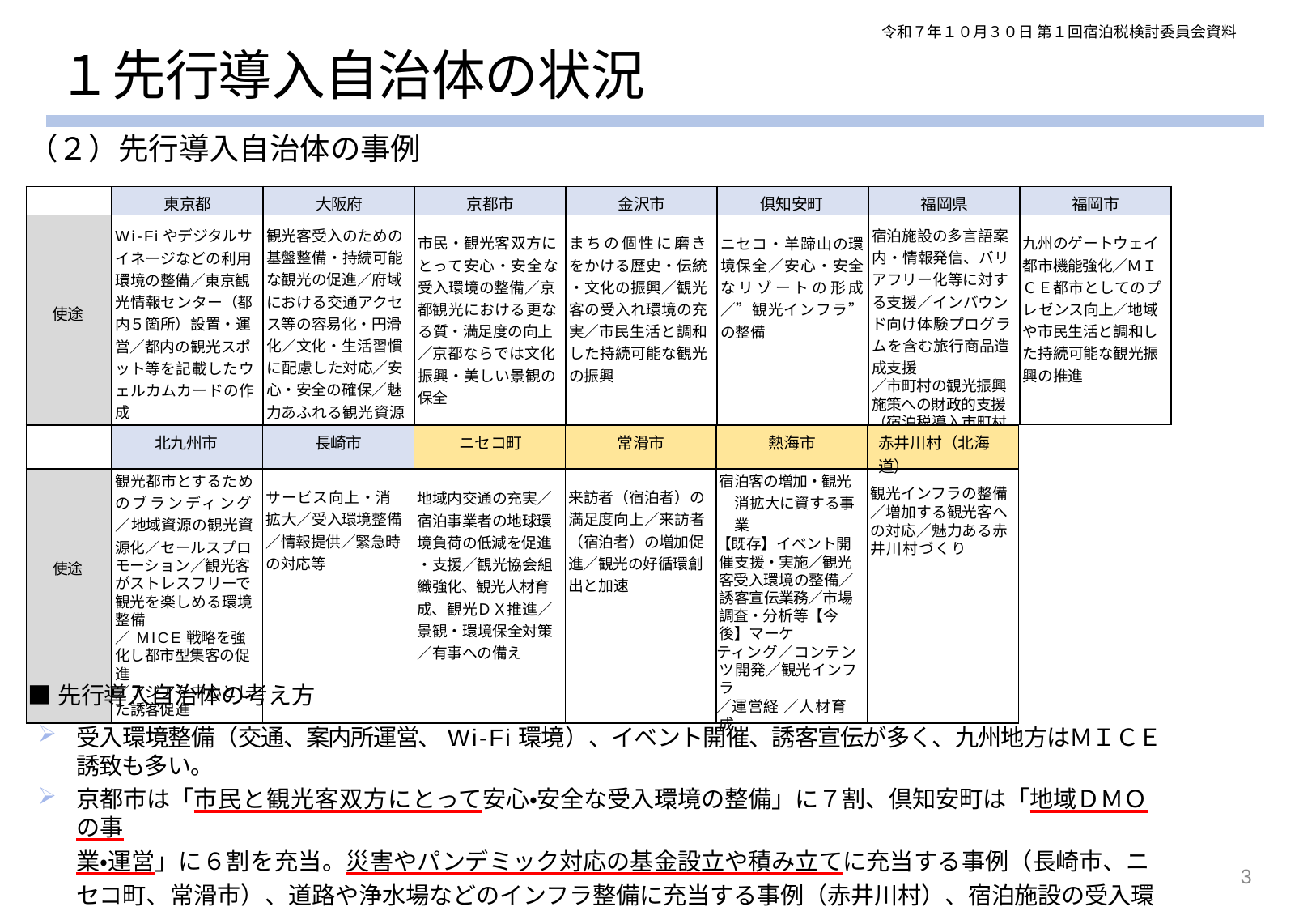

令和７年１０月３０日 第１回宿泊税検討委員会資料
# １先行導入自治体の状況
（２）先行導入自治体の事例
|  | 東京都 | 大阪府 | 京都市 | 金沢市 | 俱知安町 | 福岡県 | 福岡市 |
| --- | --- | --- | --- | --- | --- | --- | --- |
| 使途 | Wi-Fiやデジタルサイネージなどの利用環境の整備／東京観光情報センター（都内５箇所）設置・運営／都内の観光スポット等を記載したウェルカムカードの作成 | 観光客受入のための基盤整備・持続可能な観光の促進／府域における交通アクセス等の容易化・円滑化／文化・生活習慣に配慮した対応／安心・安全の確保／魅力あふれる観光資源づくり／効果的な誘客促進 | 市民・観光客双方にとって安心・安全な受入環境の整備／京都観光における更なる質・満足度の向上／京都ならでは文化振興・美しい景観の保全 | まちの個性に磨きをかける歴史・伝統・文化の振興／観光客の受入れ環境の充実／市民生活と調和した持続可能な観光の振興 | ニセコ・羊蹄山の環境保全／安心・安全なリゾートの形成／”観光インフラ”の整備 | 宿泊施設の多言語案内・情報発信、バリアフリー化等に対する支援／インバウンド向け体験プログラムを含む旅行商品造成支援 ／市町村の観光振興施策への財政的支援 （宿泊税導入市町村除外） | 九州のゲートウェイ都市機能強化／ＭＩＣＥ都市としてのプレゼンス向上／地域や市民生活と調和した持続可能な観光振興の推進 |
|  | 北九州市 | 長崎市 | ニセコ町 | 常滑市 | 熱海市 | 赤井川村（北海道） |
| --- | --- | --- | --- | --- | --- | --- |
| 使途 | 観光都市とするためのブランディング／地域資源の観光資源化／セールスプロ モーション／観光客がストレスフリーで観光を楽しめる環境整備 ／MICE戦略を強化し都市型集客の促進 ／アジアを中心とした誘客促進 | サービス向上・消 拡大／受入環境整備／情報提供／緊急時の対応等 | 地域内交通の充実／宿泊事業者の地球環境負荷の低減を促進・支援／観光協会組織強化、観光人材育成、観光ＤＸ推進／景観・環境保全対策／有事への備え | 来訪者（宿泊者）の満足度向上／来訪者（宿泊者）の増加促進／観光の好循環創出と加速 | 宿泊客の増加・観光消拡大に資する事業 【既存】イベント開催支援・実施／観光客受入環境の整備／誘客宣伝業務／市場調査・分析等【今後】マーケ ティング／コンテンツ開発／観光インフラ ／運営経 ／人材育成 | 観光インフラの整備 ／増加する観光客への対応／魅力ある赤井川村づくり |
■先行導入自治体の考え方
受入環境整備（交通、案内所運営、Wi-Fi環境）、イベント開催、誘客宣伝が多く、九州地方はＭＩＣＥ誘致も多い。
京都市は「市民と観光客双方にとって安心・安全な受入環境の整備」に７割、倶知安町は「地域ＤＭＯの事
業・運営」に６割を充当。災害やパンデミック対応の基金設立や積み立てに充当する事例（長崎市、ニセコ町、常滑市）、道路や浄水場などのインフラ整備に充当する事例（赤井川村）、宿泊施設の受入環境充実・省エネ等の整備支援に充当する事例（金沢市、福岡市、ニセコ町）がみられる。
3